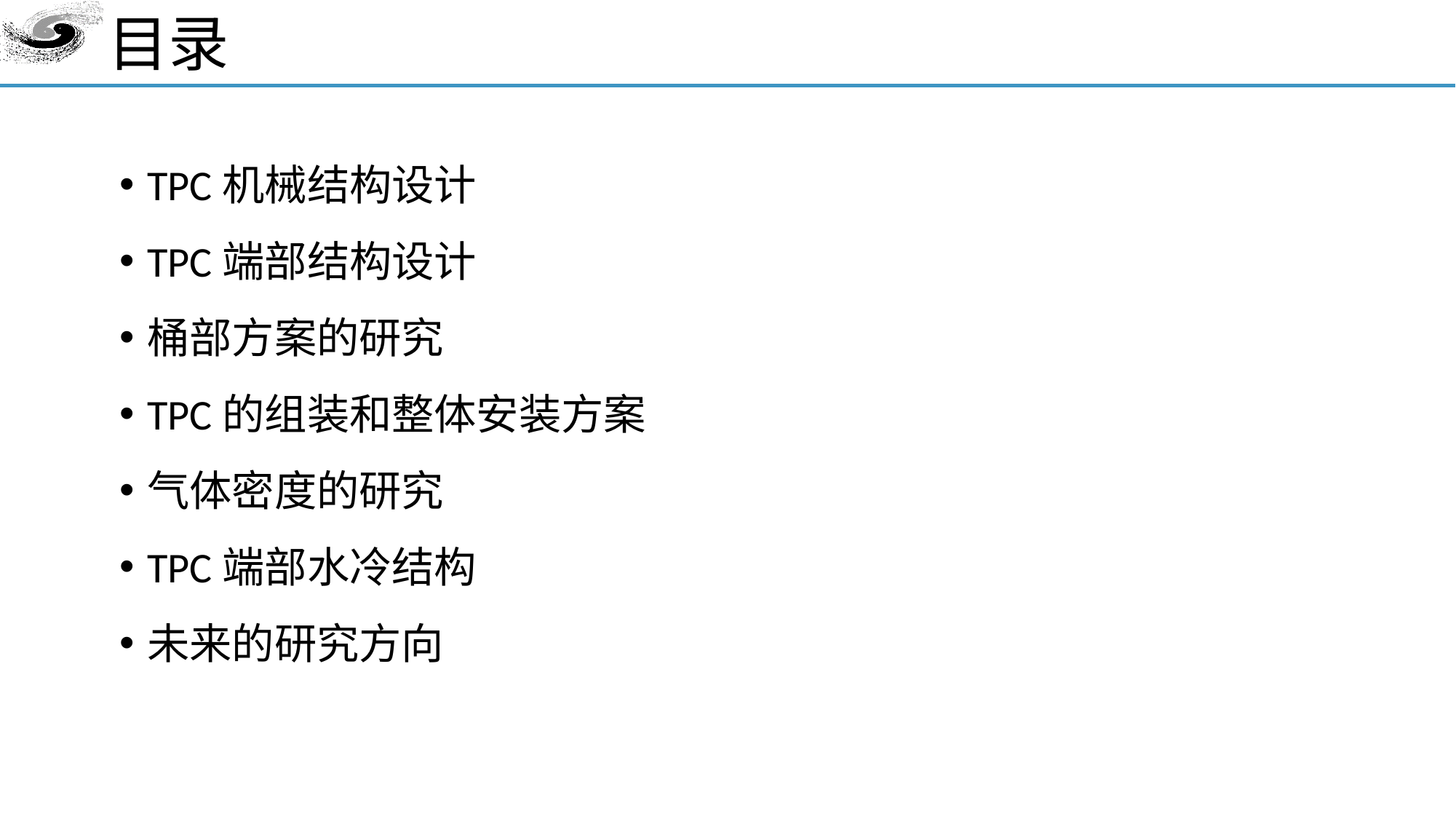

目录
TPC机械结构设计
TPC端部结构设计
桶部方案的研究
TPC的组装和整体安装方案
气体密度的研究
TPC端部水冷结构
未来的研究方向